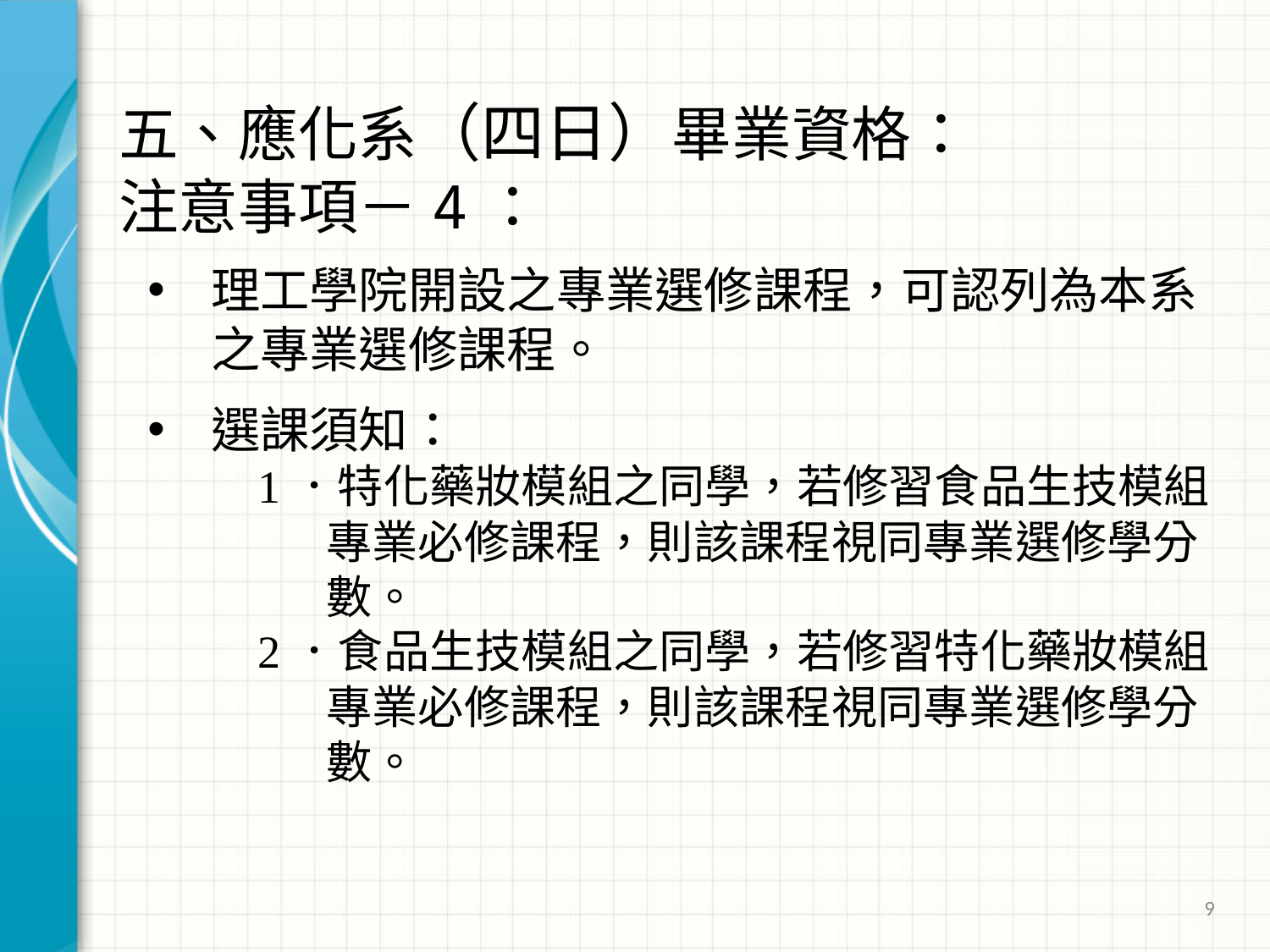

# 五、應化系（四日）畢業資格： 注意事項－4：
理工學院開設之專業選修課程，可認列為本系之專業選修課程。
選課須知：
1．特化藥妝模組之同學，若修習食品生技模組專業必修課程，則該課程視同專業選修學分數。
2．食品生技模組之同學，若修習特化藥妝模組專業必修課程，則該課程視同專業選修學分數。

9